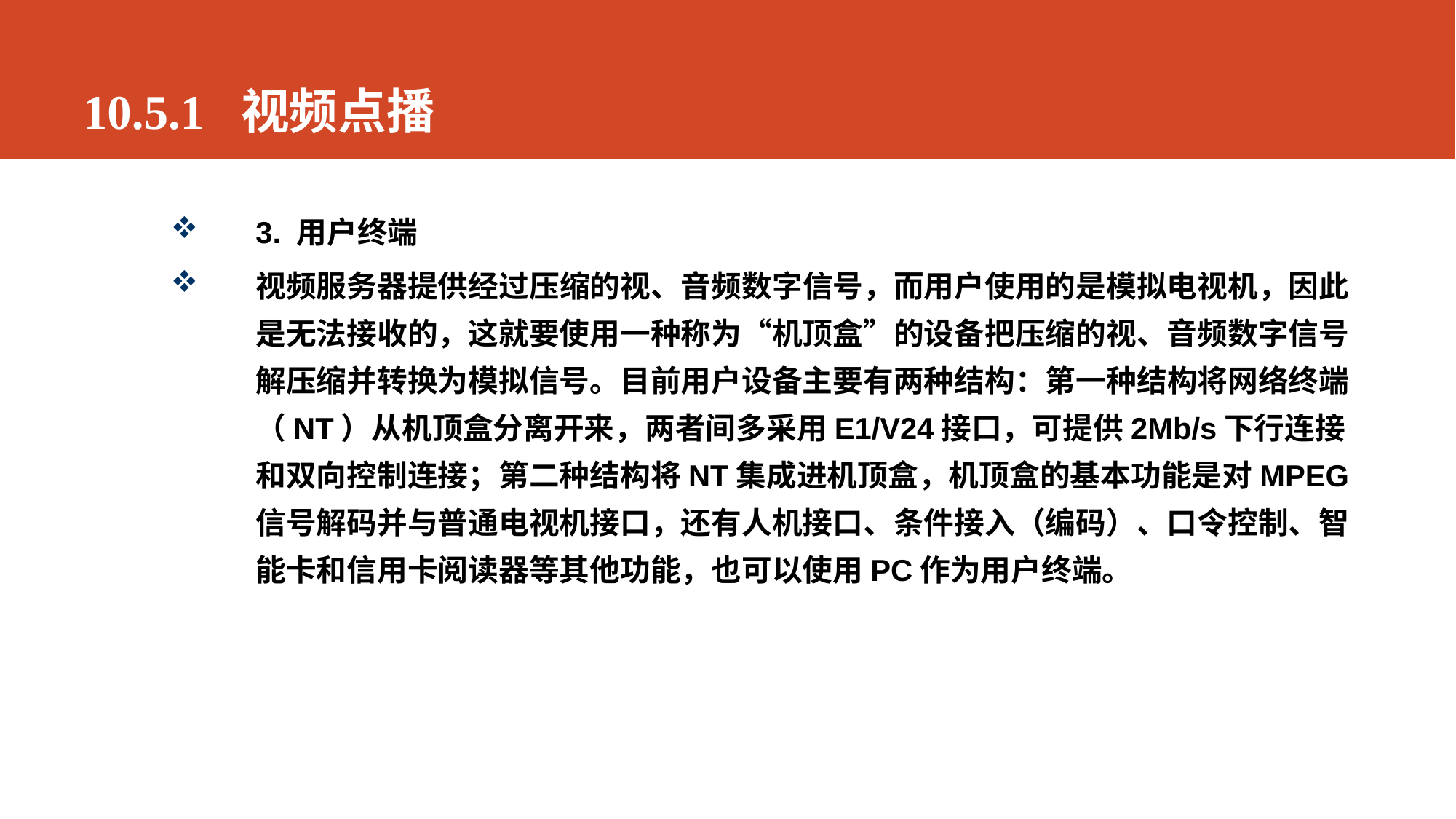

# 10.5.1  视频点播
3. 用户终端
视频服务器提供经过压缩的视、音频数字信号，而用户使用的是模拟电视机，因此是无法接收的，这就要使用一种称为“机顶盒”的设备把压缩的视、音频数字信号解压缩并转换为模拟信号。目前用户设备主要有两种结构：第一种结构将网络终端（NT）从机顶盒分离开来，两者间多采用E1/V24接口，可提供2Mb/s下行连接和双向控制连接；第二种结构将NT集成进机顶盒，机顶盒的基本功能是对MPEG信号解码并与普通电视机接口，还有人机接口、条件接入（编码）、口令控制、智能卡和信用卡阅读器等其他功能，也可以使用PC作为用户终端。